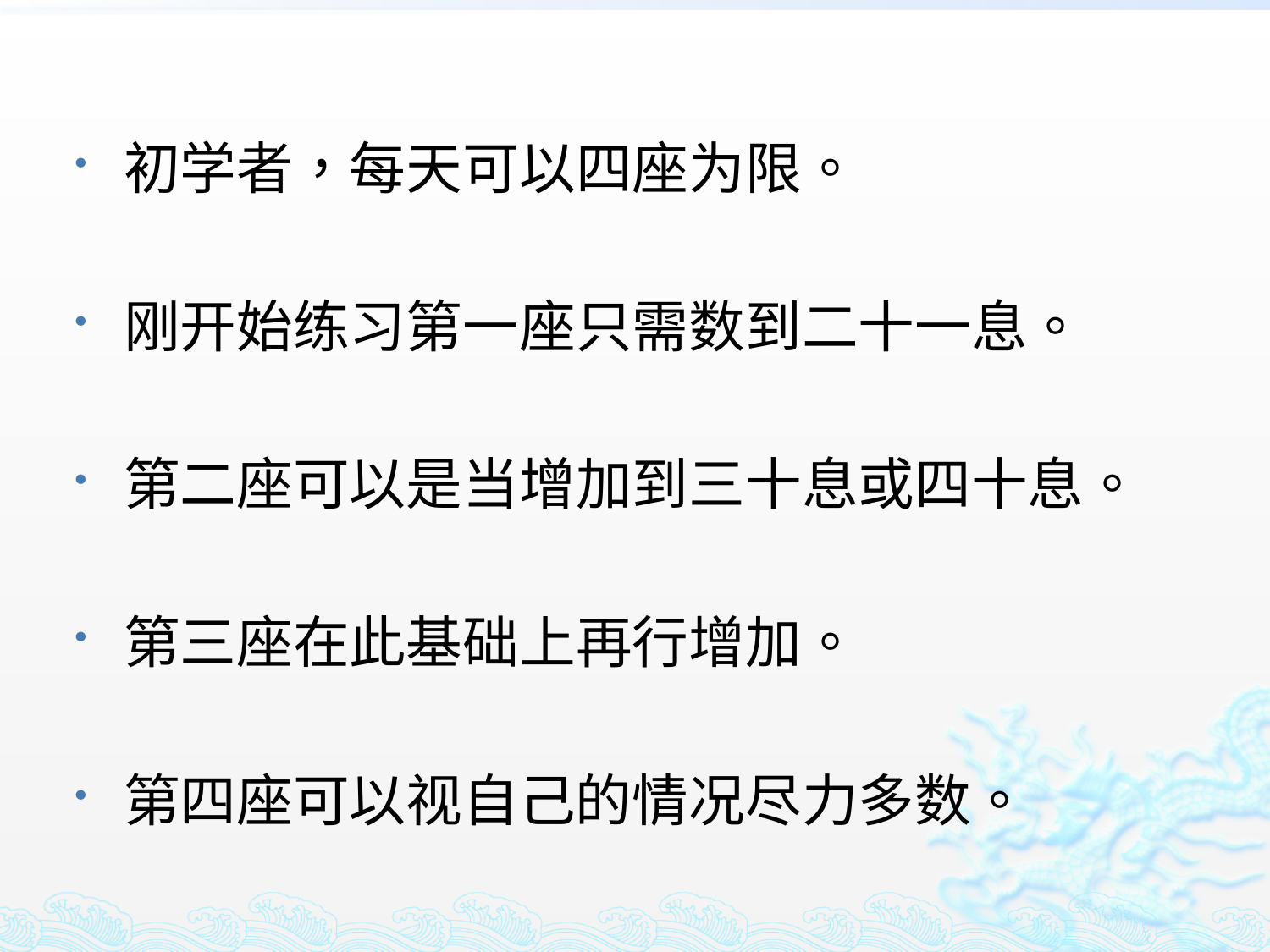

初学者，每天可以四座为限。

刚开始练习第一座只需数到二十一息。

第二座可以是当增加到三十息或四十息。

第三座在此基础上再行增加。

第四座可以视自己的情况尽力多数。